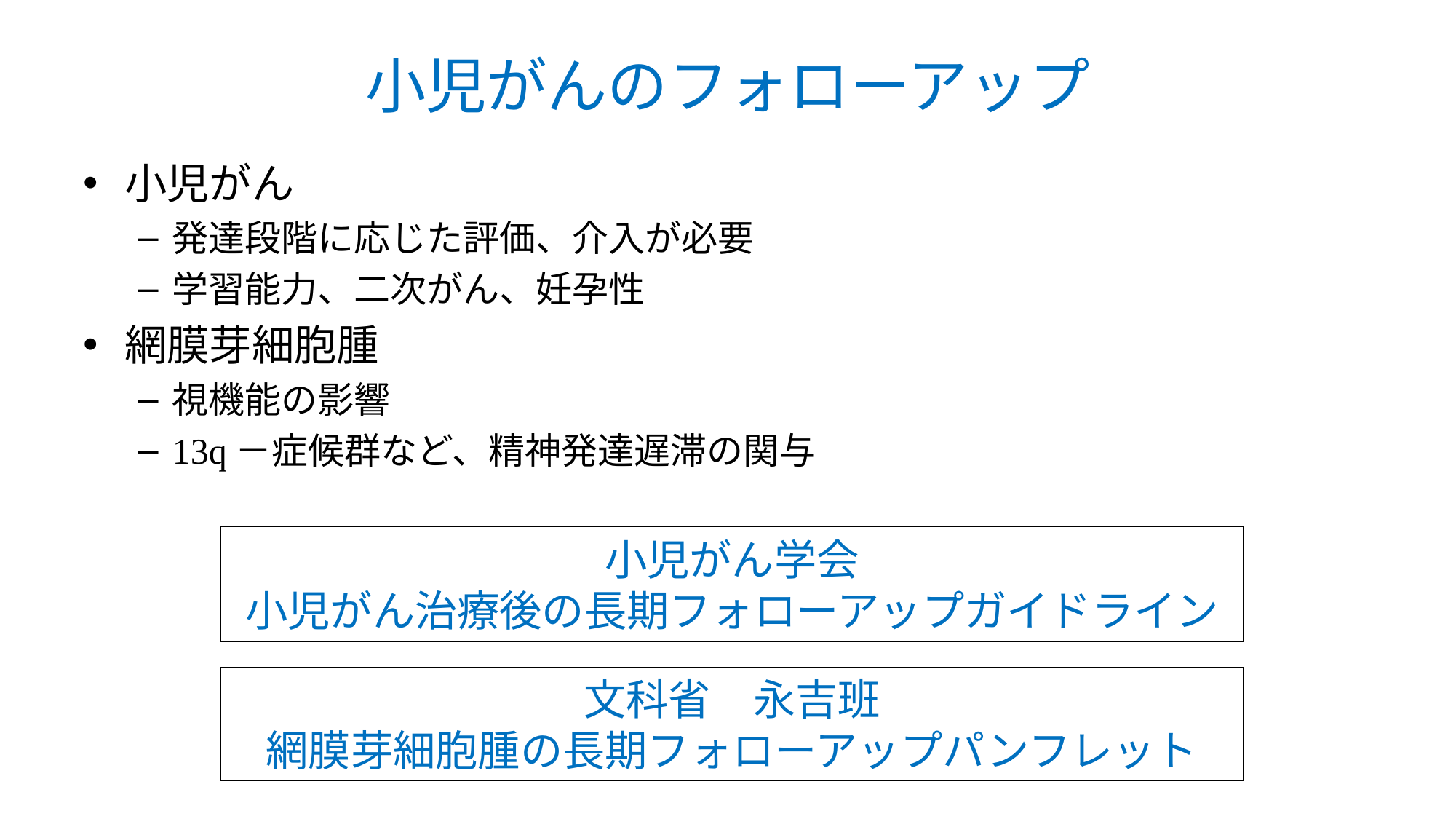

# 小児がんのフォローアップ
小児がん
発達段階に応じた評価、介入が必要
学習能力、二次がん、妊孕性
網膜芽細胞腫
視機能の影響
13q－症候群など、精神発達遅滞の関与
小児がん学会
小児がん治療後の長期フォローアップガイドライン
文科省　永吉班
網膜芽細胞腫の長期フォローアップパンフレット